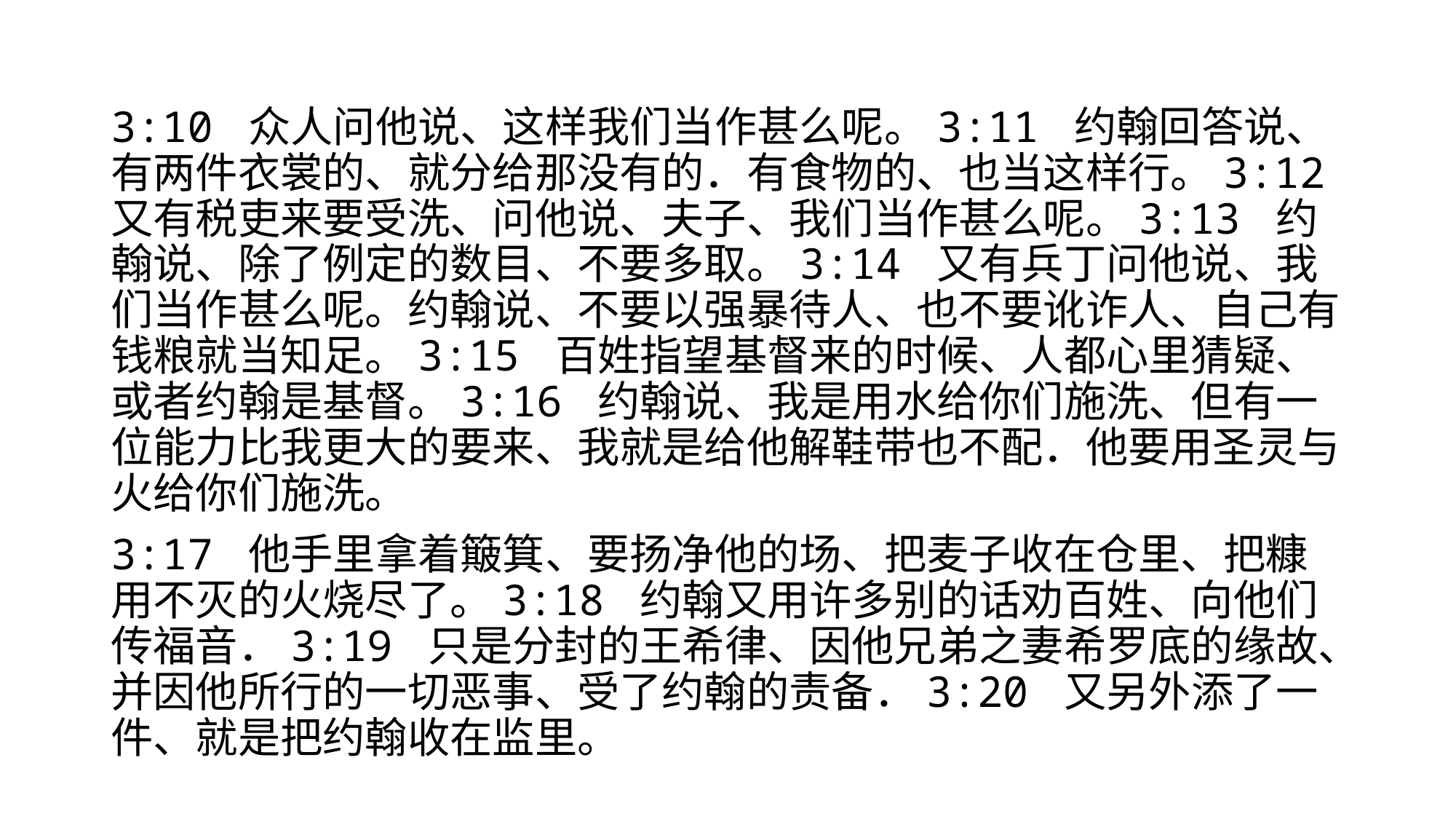

#
3:10 众人问他说、这样我们当作甚么呢。3:11 约翰回答说、有两件衣裳的、就分给那没有的．有食物的、也当这样行。3:12 又有税吏来要受洗、问他说、夫子、我们当作甚么呢。3:13 约翰说、除了例定的数目、不要多取。3:14 又有兵丁问他说、我们当作甚么呢。约翰说、不要以强暴待人、也不要讹诈人、自己有钱粮就当知足。3:15 百姓指望基督来的时候、人都心里猜疑、或者约翰是基督。3:16 约翰说、我是用水给你们施洗、但有一位能力比我更大的要来、我就是给他解鞋带也不配．他要用圣灵与火给你们施洗。
3:17 他手里拿着簸箕、要扬净他的场、把麦子收在仓里、把糠用不灭的火烧尽了。3:18 约翰又用许多别的话劝百姓、向他们传福音．3:19 只是分封的王希律、因他兄弟之妻希罗底的缘故、并因他所行的一切恶事、受了约翰的责备．3:20 又另外添了一件、就是把约翰收在监里。